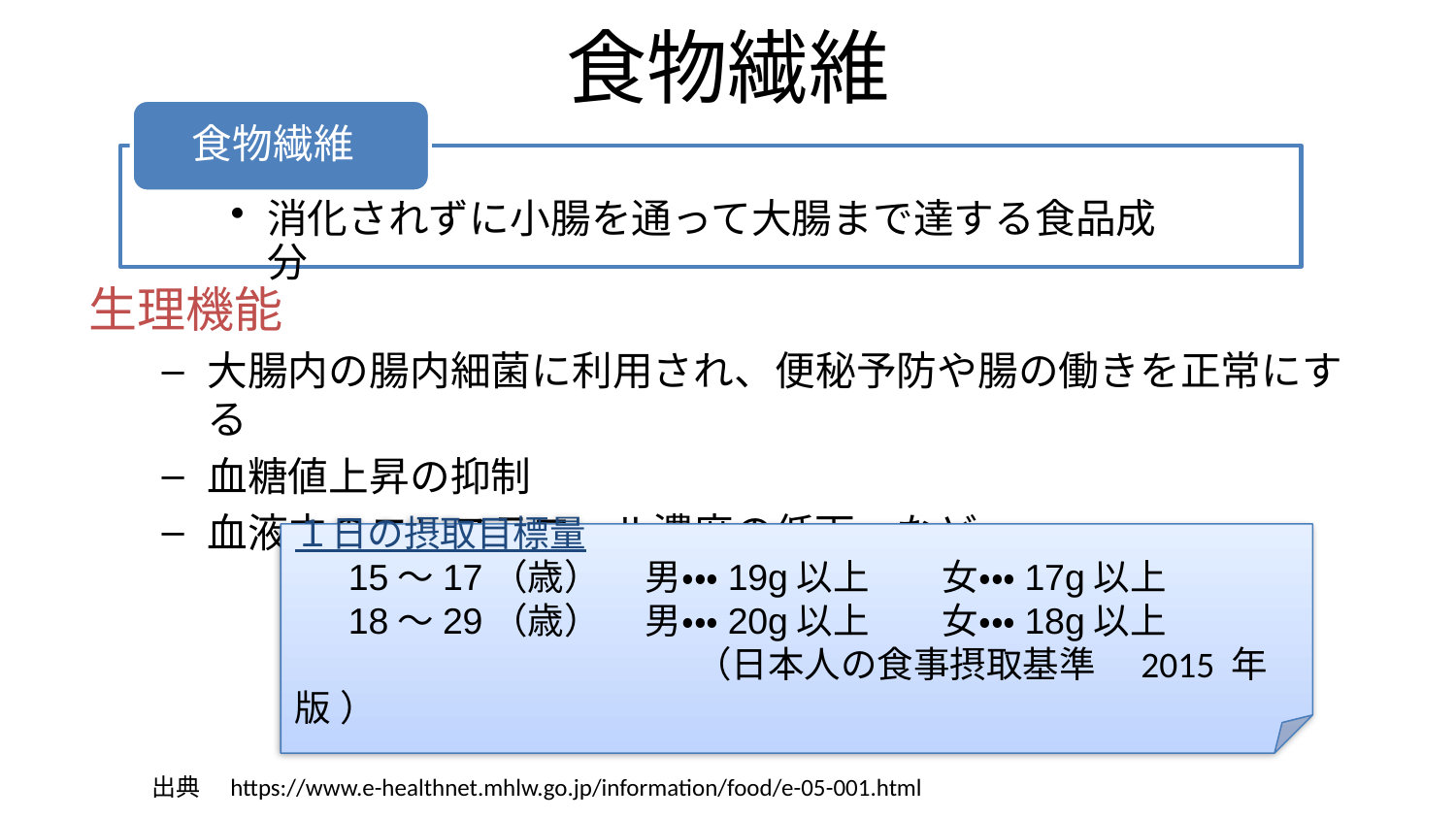

# 食物繊維

食物繊維

消化されずに小腸を通って大腸まで達する食品成分
生理機能
大腸内の腸内細菌に利用され、便秘予防や腸の働きを正常にする
血糖値上昇の抑制
血液中のコレステロール濃度の低下　など
１日の摂取目標量
　 15～17（歳） 　男・・・19g以上　　女・・・17g以上
　 18～29（歳） 　男・・・20g以上　　女・・・18g以上
　　　　　　　　　　　（日本人の食事摂取基準　2015 年版 ）
出典　https://www.e-healthnet.mhlw.go.jp/information/food/e-05-001.html